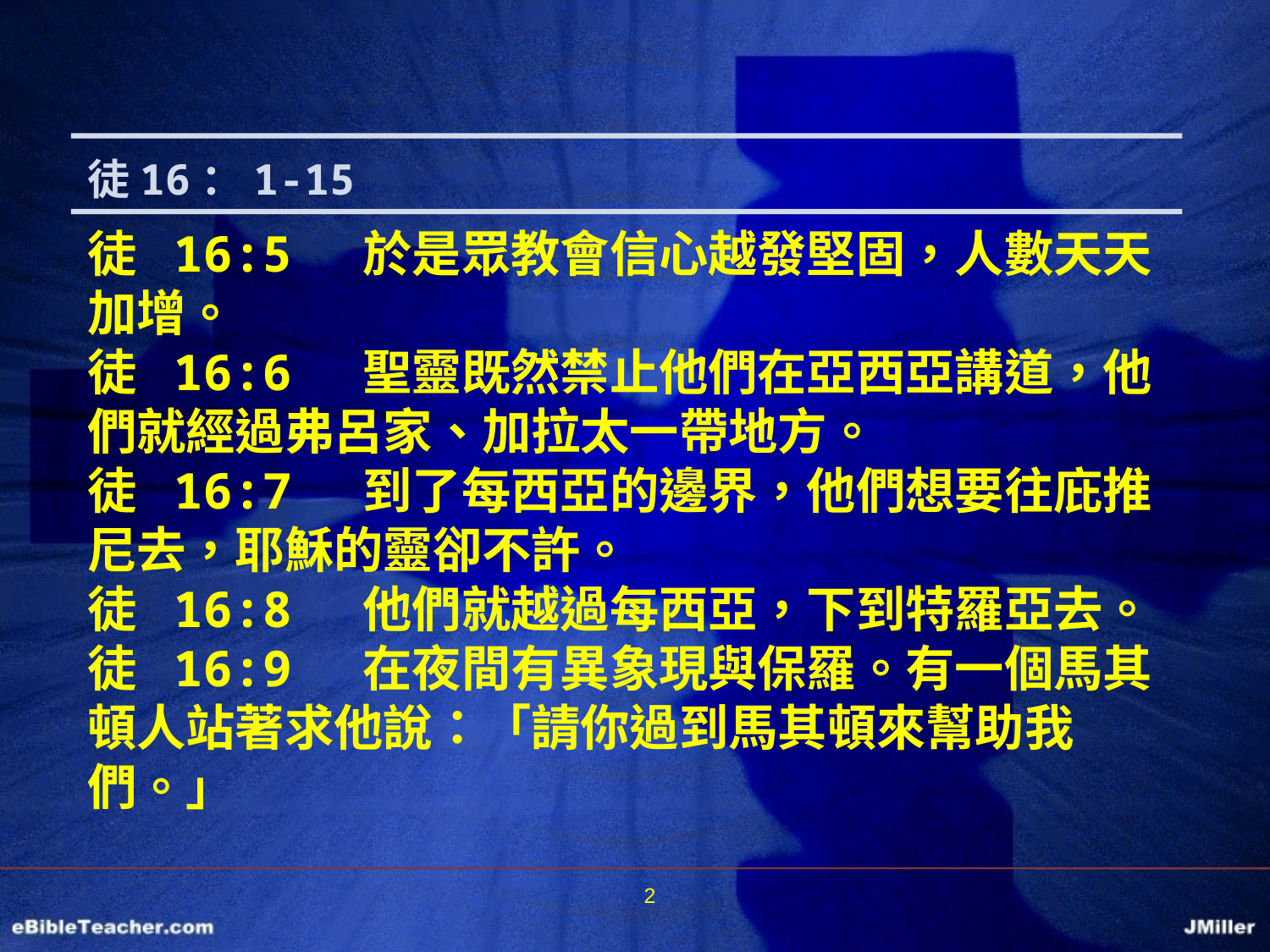

徒16：1-15
徒 16:5  於是眾教會信心越發堅固，人數天天加增。
徒 16:6  聖靈既然禁止他們在亞西亞講道，他們就經過弗呂家、加拉太一帶地方。
徒 16:7  到了每西亞的邊界，他們想要往庇推尼去，耶穌的靈卻不許。
徒 16:8  他們就越過每西亞，下到特羅亞去。
徒 16:9  在夜間有異象現與保羅。有一個馬其頓人站著求他說：「請你過到馬其頓來幫助我們。」